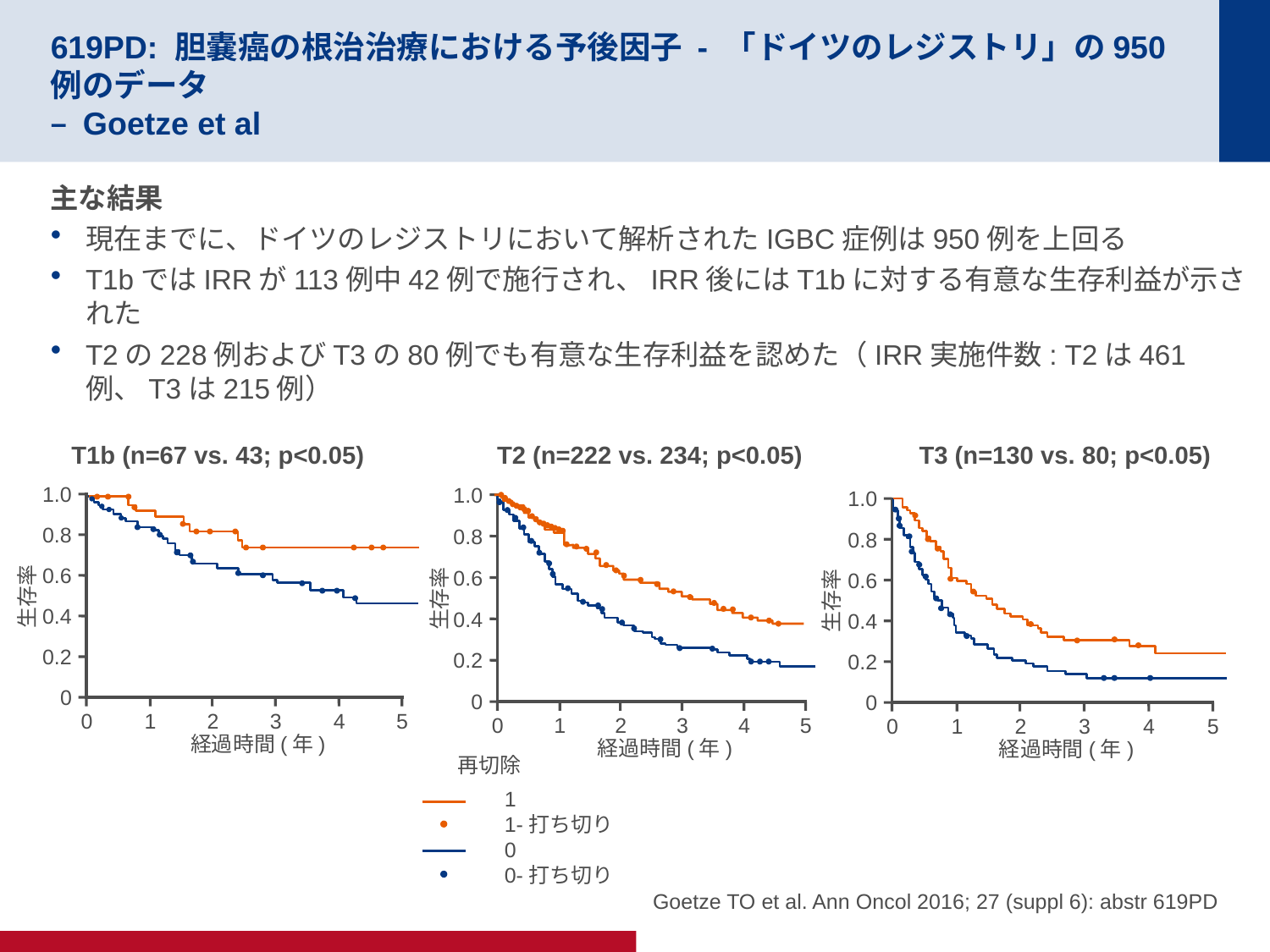

# 619PD: 胆嚢癌の根治治療における予後因子 - 「ドイツのレジストリ」の950例のデータ – Goetze et al
主な結果
現在までに、ドイツのレジストリにおいて解析されたIGBC症例は950例を上回る
T1bではIRRが113例中42例で施行され、IRR後にはT1bに対する有意な生存利益が示された
T2の228例およびT3の80例でも有意な生存利益を認めた（IRR実施件数: T2は461例、T3は215例）
T1b (n=67 vs. 43; p<0.05)
1.0

0.8
0.6
生存率
0.4
0.2
0
0
1
2
3
4
5
経過時間(年)

T2 (n=222 vs. 234; p<0.05)
1.0

0.8
0.6
生存率
0.4
0.2
0
0
1
2
3
4
5
経過時間(年)

T3 (n=130 vs. 80; p<0.05)
1.0

0.8
0.6
生存率
0.4
0.2
0
0
1
2
3
4
5
経過時間(年)

再切除
1
1-打ち切り
0
0-打ち切り

 Goetze TO et al. Ann Oncol 2016; 27 (suppl 6): abstr 619PD